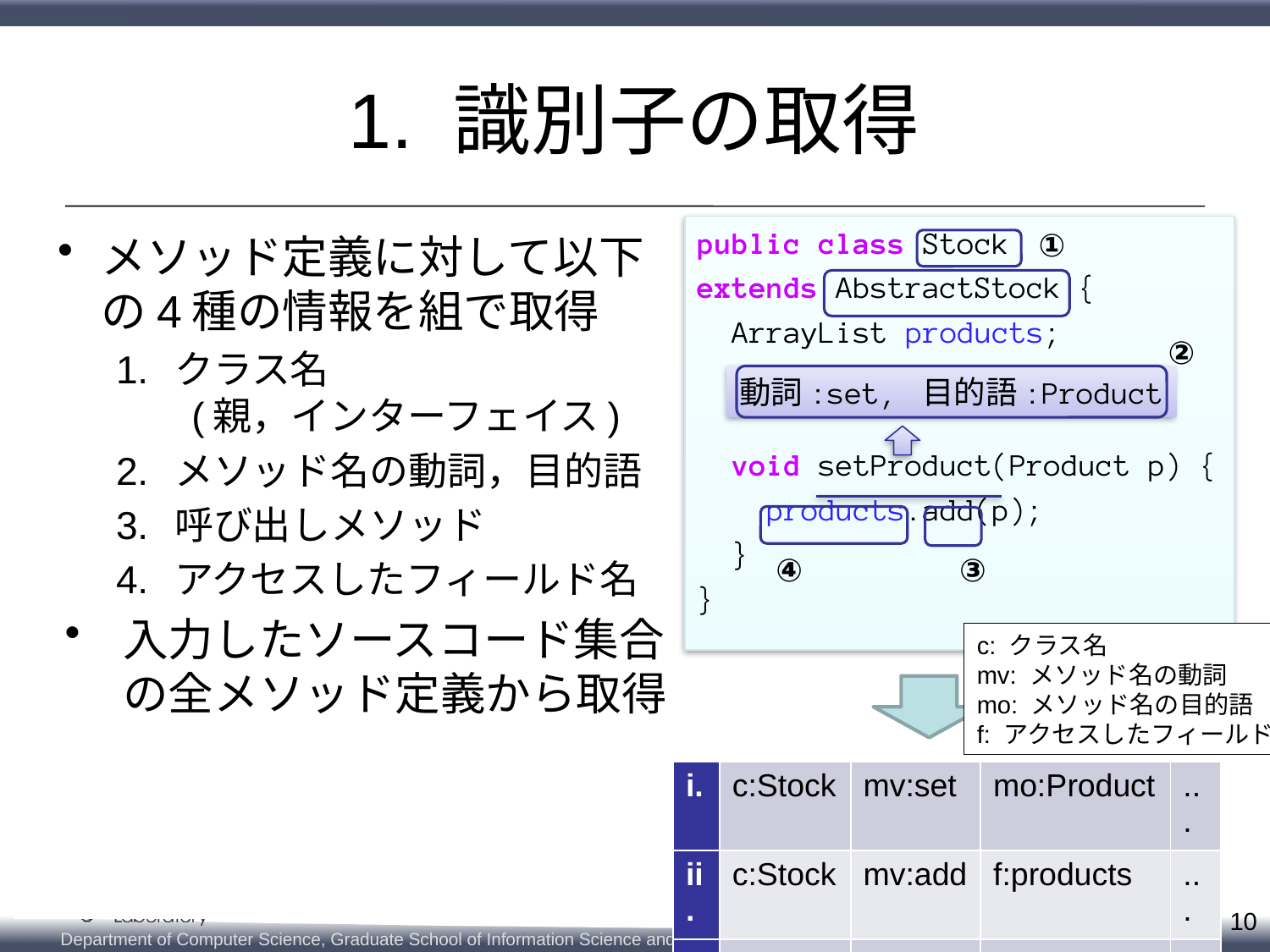

# 1. 識別子の取得
public class Stock
extends AbstractStock {
  ArrayList products;

  void setProduct(Product p) {
    products.add(p);
  }
}
①
メソッド定義に対して以下の4種の情報を組で取得
クラス名
 (親，インターフェイス)
メソッド名の動詞，目的語
呼び出しメソッド
アクセスしたフィールド名
入力したソースコード集合の全メソッド定義から取得

②
動詞:set, 目的語:Product

③
④
c: クラス名
mv: メソッド名の動詞
mo: メソッド名の目的語
f: アクセスしたフィールド

| i. | c:Stock | mv:set | mo:Product | ... |
| --- | --- | --- | --- | --- |
| ii. | c:Stock | mv:add | f:products | ... |
| ... |  |  |  |  |

10